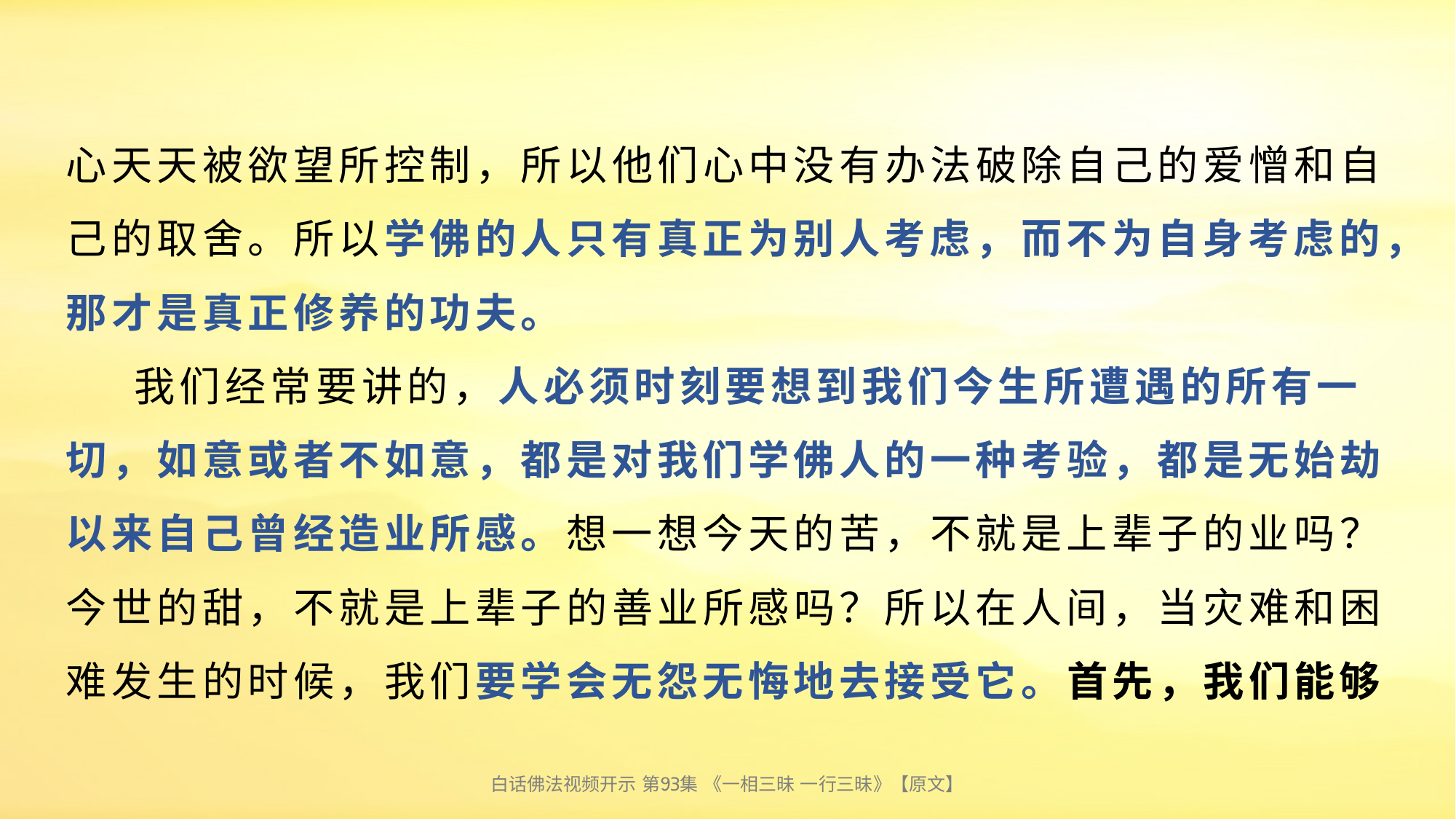

# 心天天被欲望所控制，所以他们心中没有办法破除自己的爱憎和自己的取舍。所以学佛的人只有真正为别人考虑，而不为自身考虑的，那才是真正修养的功夫。 我们经常要讲的，人必须时刻要想到我们今生所遭遇的所有一切，如意或者不如意，都是对我们学佛人的一种考验，都是无始劫以来自己曾经造业所感。想一想今天的苦，不就是上辈子的业吗？今世的甜，不就是上辈子的善业所感吗？所以在人间，当灾难和困难发生的时候，我们要学会无怨无悔地去接受它。首先，我们能够
白话佛法视频开示 第93集 《一相三昧 一行三昧》【原文】